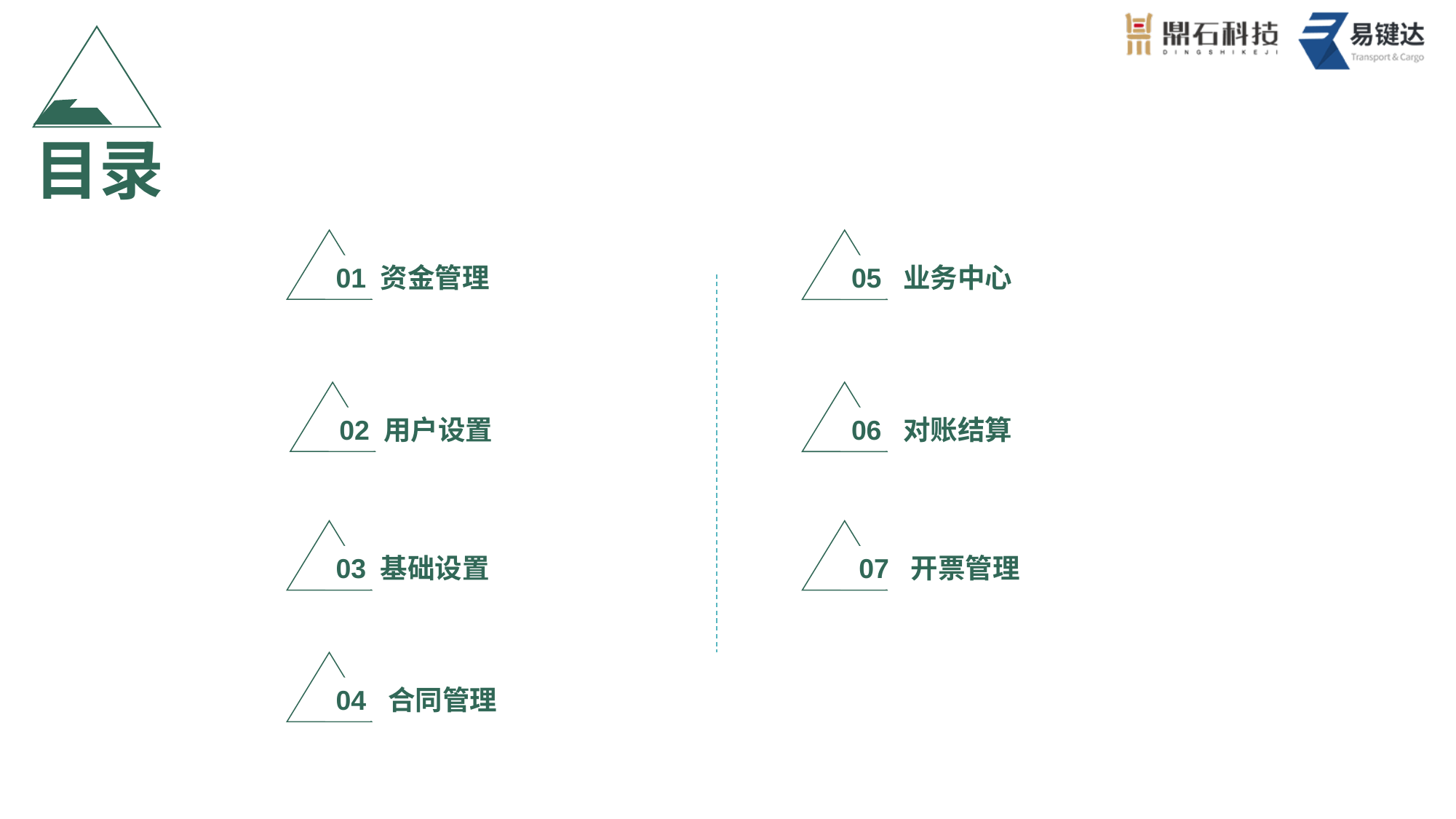

目录

01 资金管理

05  业务中心

06  对账结算

02 用户设置

03 基础设置

 07  开票管理

04  合同管理